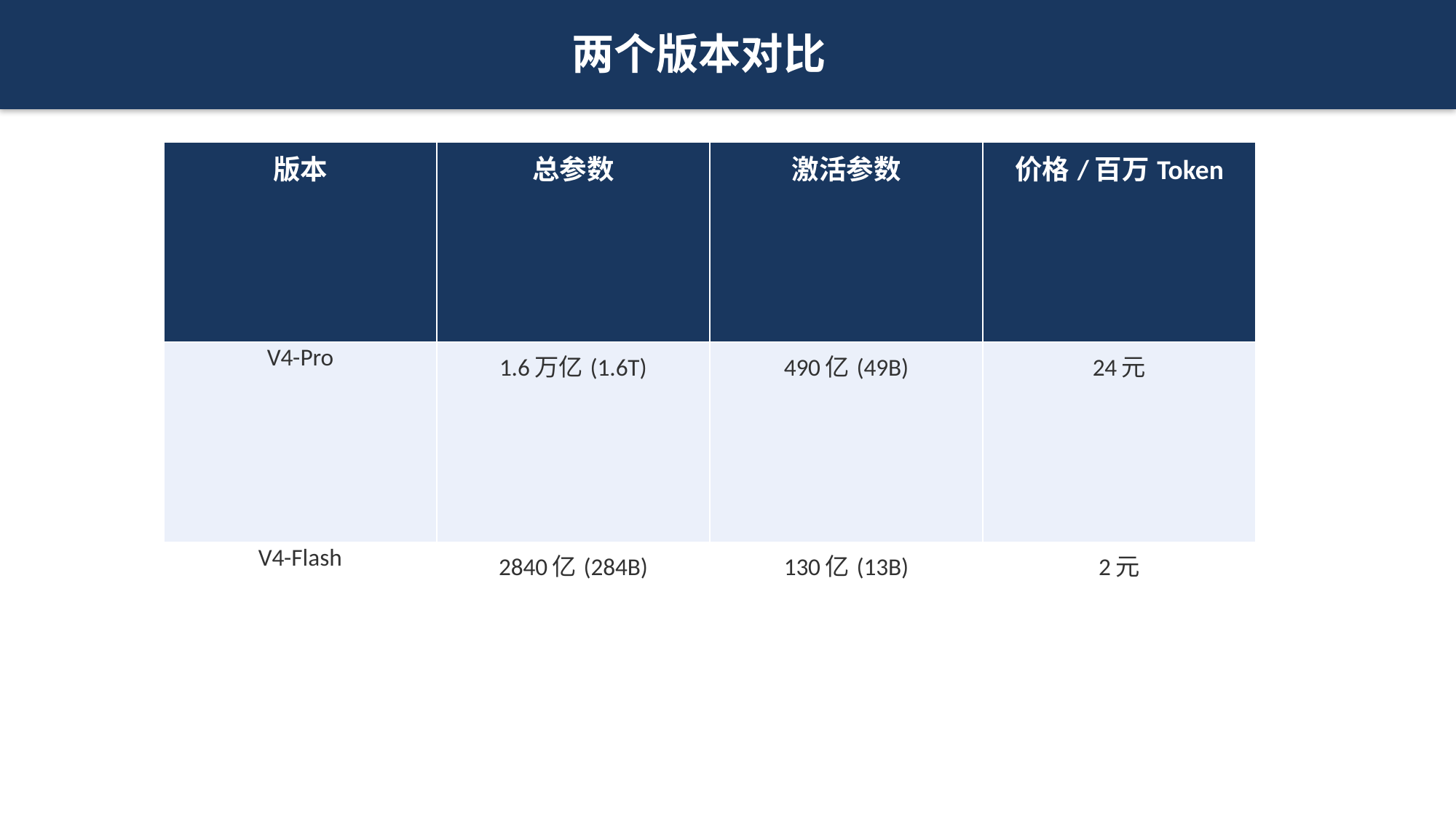

两个版本对比
| 版本 | 总参数 | 激活参数 | 价格/百万Token |
| --- | --- | --- | --- |
| V4-Pro | 1.6万亿(1.6T) | 490亿(49B) | 24元 |
| V4-Flash | 2840亿(284B) | 130亿(13B) | 2元 |